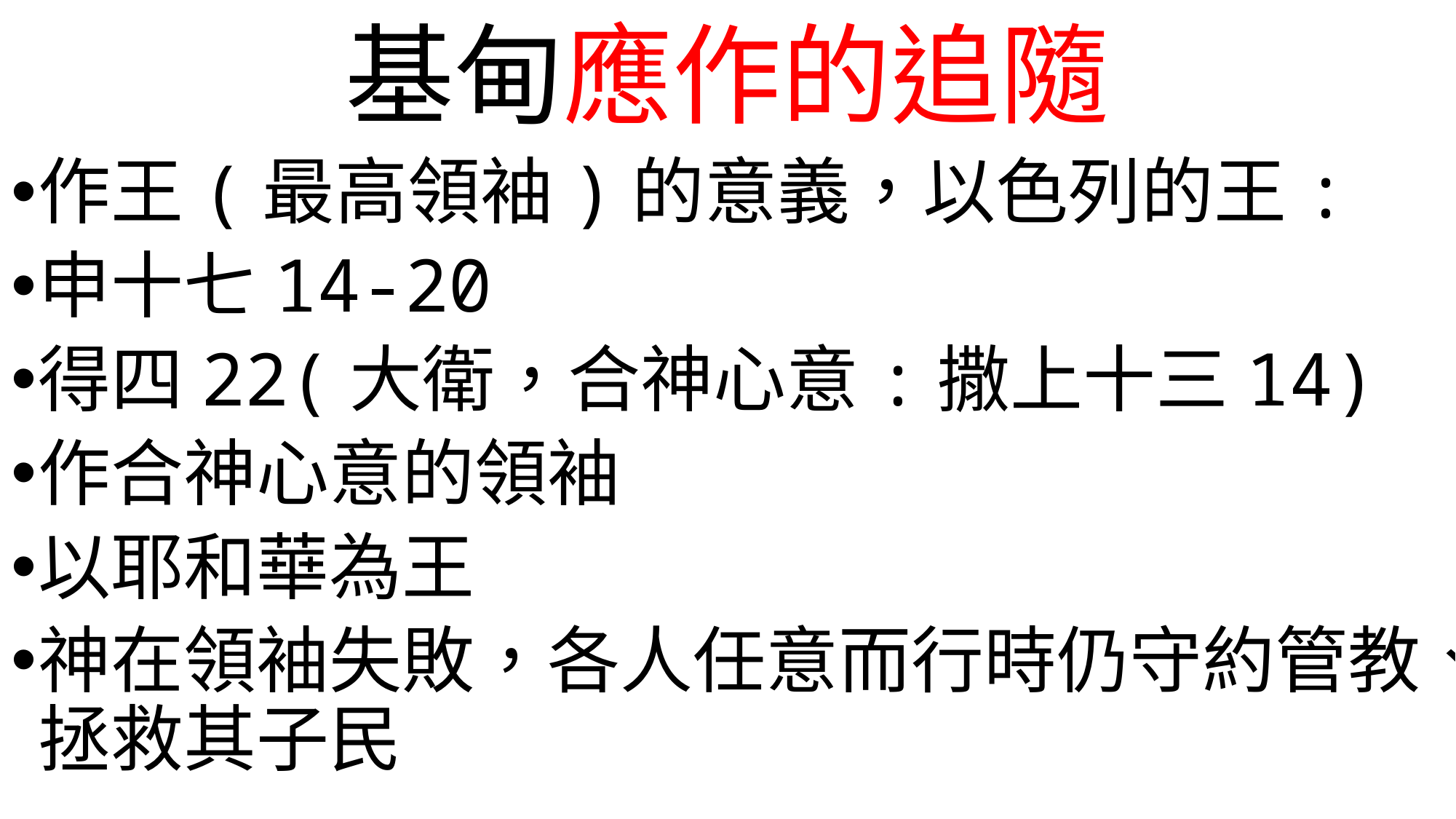

# 基甸應作的追隨
作王(最高領袖)的意義，以色列的王:
申十七14-20
得四22(大衛，合神心意:撒上十三14)
作合神心意的領袖
以耶和華為王
神在領袖失敗，各人任意而行時仍守約管教、拯救其子民